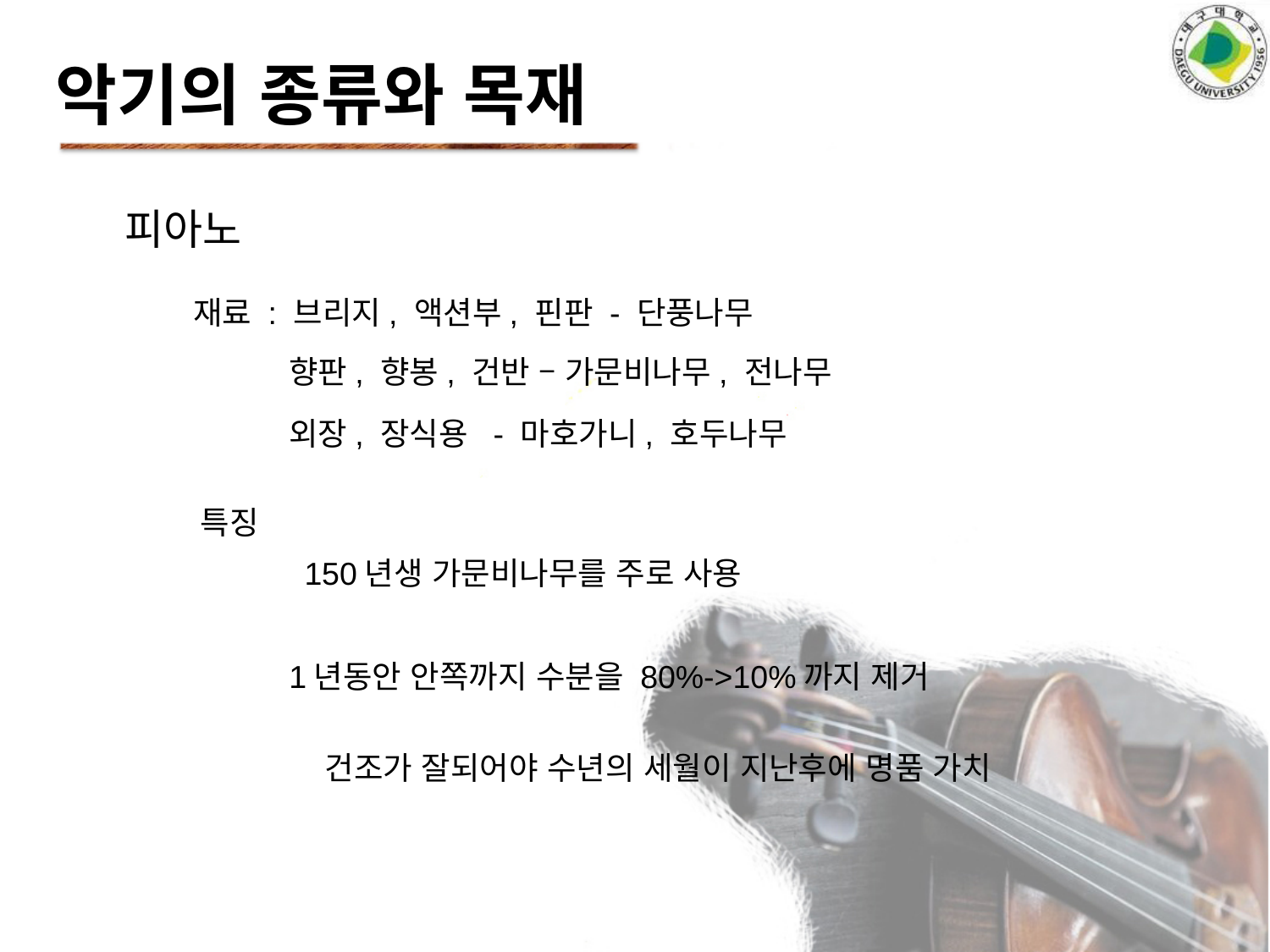

악기의 종류와 목재
피아노
재료 : 브리지, 액션부, 핀판 - 단풍나무
향판, 향봉, 건반 – 가문비나무, 전나무
외장, 장식용  - 마호가니, 호두나무
특징
150년생 가문비나무를 주로 사용
1년동안 안쪽까지 수분을 80%->10%까지 제거
건조가 잘되어야 수년의 세월이 지난후에 명품 가치